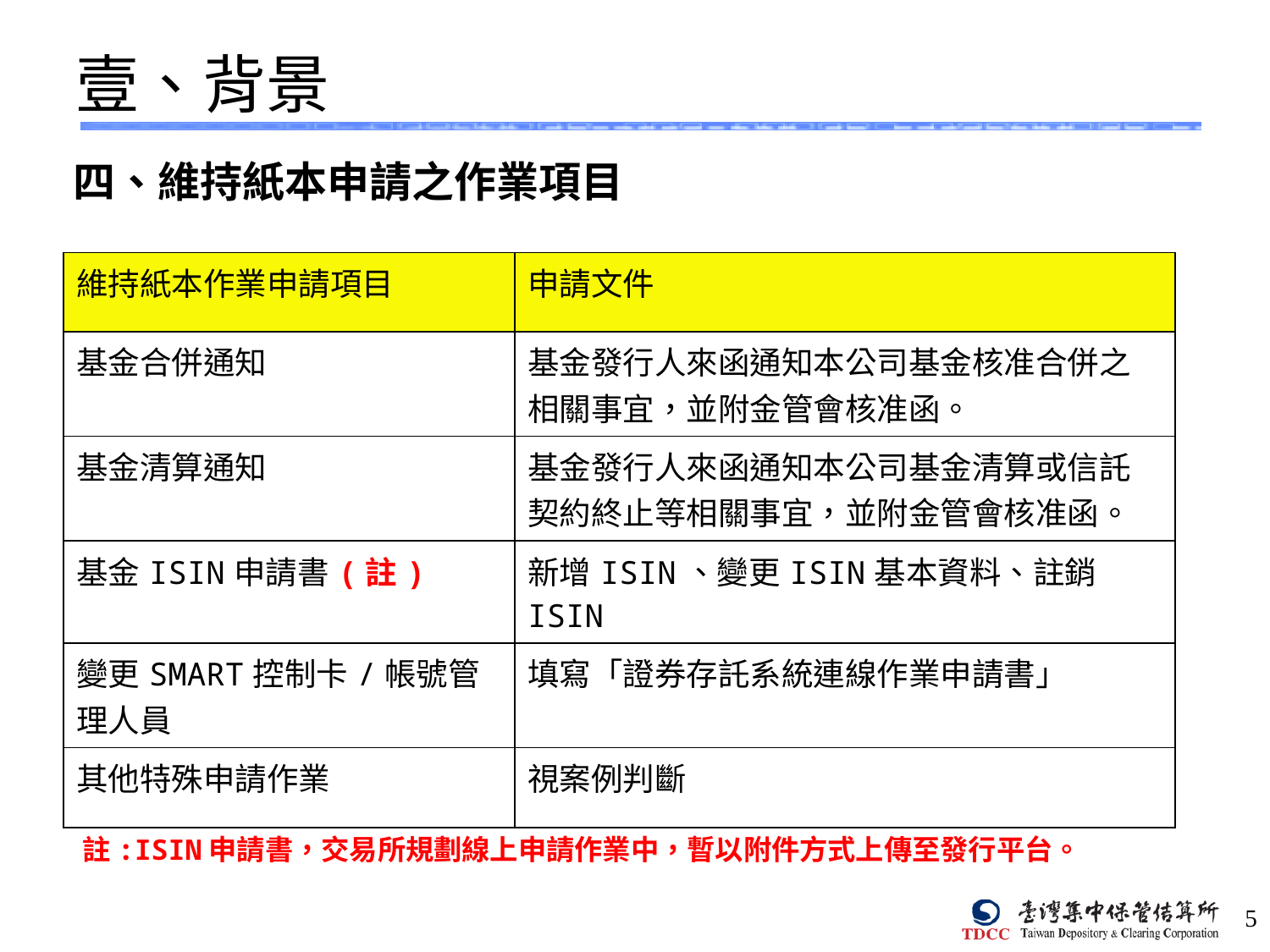

# 壹、背景
四、維持紙本申請之作業項目
| 維持紙本作業申請項目 | 申請文件 |
| --- | --- |
| 基金合併通知 | 基金發行人來函通知本公司基金核准合併之相關事宜，並附金管會核准函。 |
| 基金清算通知 | 基金發行人來函通知本公司基金清算或信託契約終止等相關事宜，並附金管會核准函。 |
| 基金ISIN申請書(註) | 新增ISIN、變更ISIN基本資料、註銷ISIN |
| 變更SMART控制卡/帳號管理人員 | 填寫「證券存託系統連線作業申請書」 |
| 其他特殊申請作業 | 視案例判斷 |
註:ISIN申請書，交易所規劃線上申請作業中，暫以附件方式上傳至發行平台。